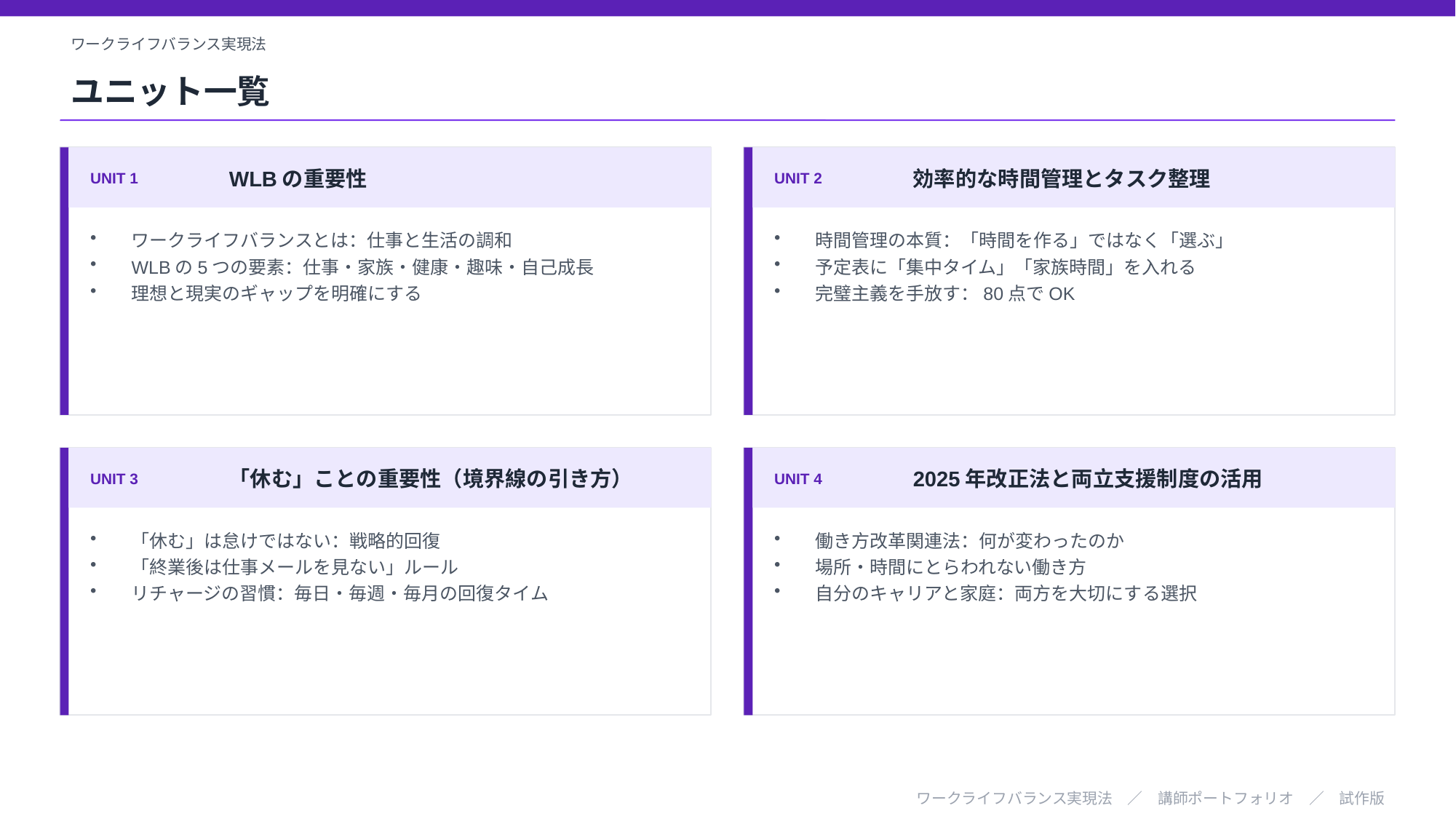

ワークライフバランス実現法
ユニット一覧

UNIT 1
WLBの重要性
UNIT 2
効率的な時間管理とタスク整理
ワークライフバランスとは：仕事と生活の調和
WLBの5つの要素：仕事・家族・健康・趣味・自己成長
理想と現実のギャップを明確にする
時間管理の本質：「時間を作る」ではなく「選ぶ」
予定表に「集中タイム」「家族時間」を入れる
完璧主義を手放す：80点でOK

UNIT 3
「休む」ことの重要性（境界線の引き方）
UNIT 4
2025年改正法と両立支援制度の活用
「休む」は怠けではない：戦略的回復
「終業後は仕事メールを見ない」ルール
リチャージの習慣：毎日・毎週・毎月の回復タイム
働き方改革関連法：何が変わったのか
場所・時間にとらわれない働き方
自分のキャリアと家庭：両方を大切にする選択
ワークライフバランス実現法　／　講師ポートフォリオ　／　試作版